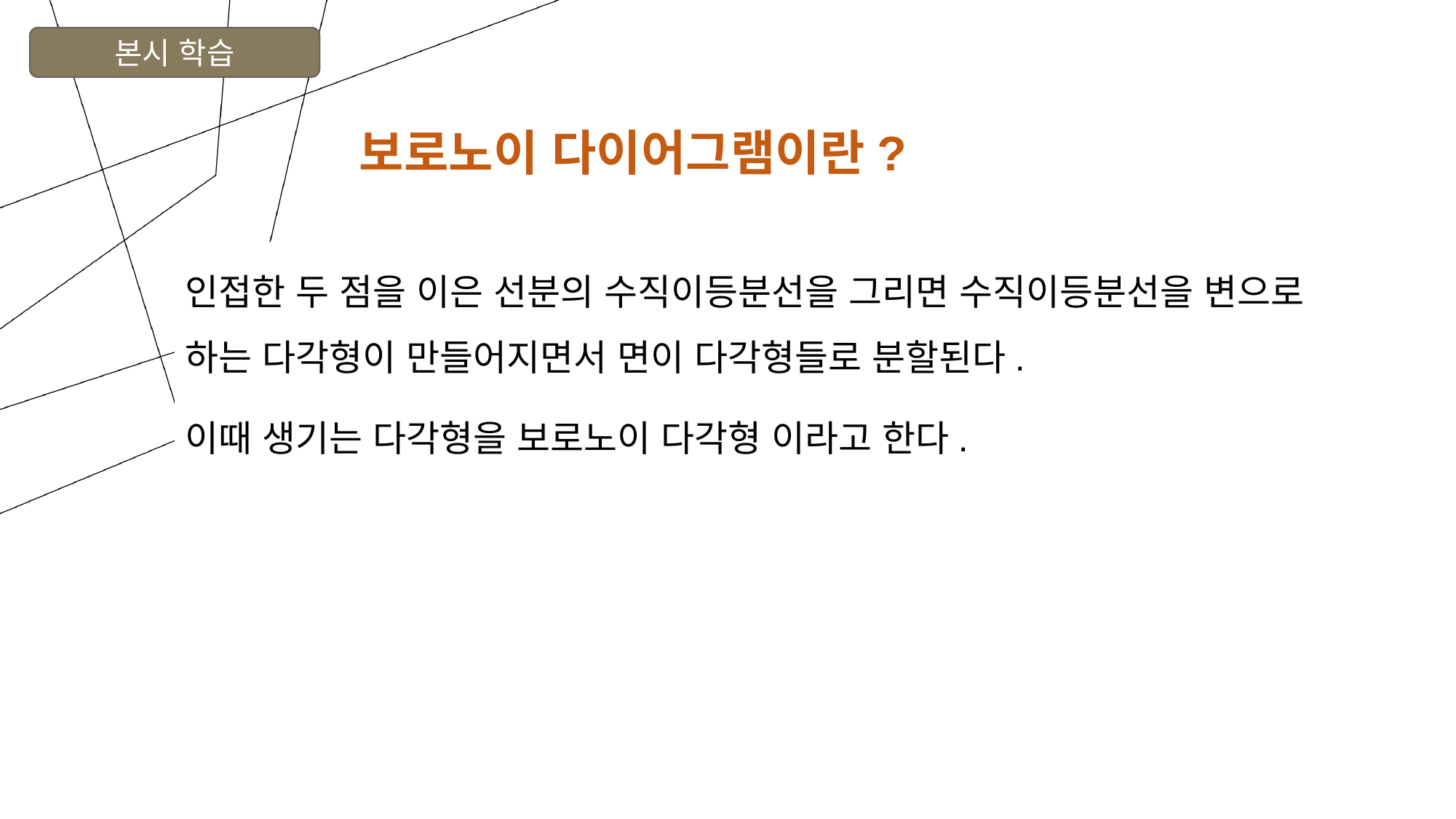

본시 학습
보로노이 다이어그램이란?
인접한 두 점을 이은 선분의 수직이등분선을 그리면 수직이등분선을 변으로 하는 다각형이 만들어지면서 면이 다각형들로 분할된다.
이때 생기는 다각형을 보로노이 다각형 이라고 한다.